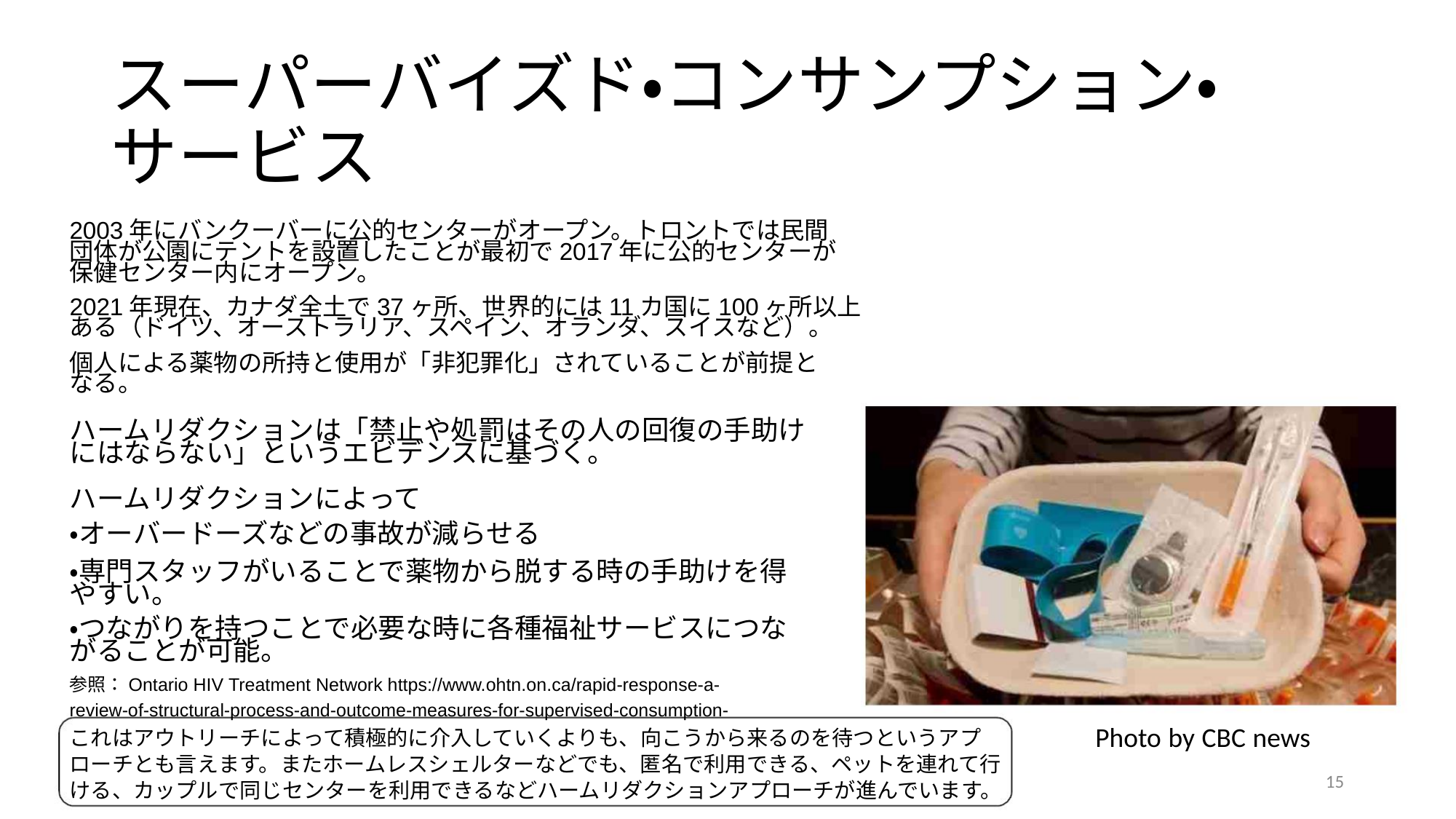

スーパーバイズド・コンサンプション・
サービス
2003年にバンクーバーに公的センターがオープン。トロントでは民間
団体が公園にテントを設置したことが最初で2017年に公的センターが
保健センター内にオープン。
2021年現在、カナダ全土で37ヶ所、世界的には11カ国に100ヶ所以上
ある（ドイツ、オーストラリア、スペイン、オランダ、スイスなど）。
個人による薬物の所持と使用が「非犯罪化」されていることが前提と
なる。
ハームリダクションは「禁止や処罰はその人の回復の手助け
にはならない」というエビデンスに基づく。
ハームリダクションによって
・オーバードーズなどの事故が減らせる
・専門スタッフがいることで薬物から脱する時の手助けを得
やすい。
・つながりを持つことで必要な時に各種福祉サービスにつな
がることが可能。
参照：Ontario HIV Treatment Network https://www.ohtn.on.ca/rapid-response-a-
review-of-structural-process-and-outcome-measures-for-supervised-consumption-
Photo by CBC news
これはアウトリーチによって積極的に介入していくよりも、向こうから来るのを待つというアプ
ローチとも言えます。またホームレスシェルターなどでも、匿名で利用できる、ペットを連れて行
ける、カップルで同じセンターを利用できるなどハームリダクションアプローチが進んでいます。
15